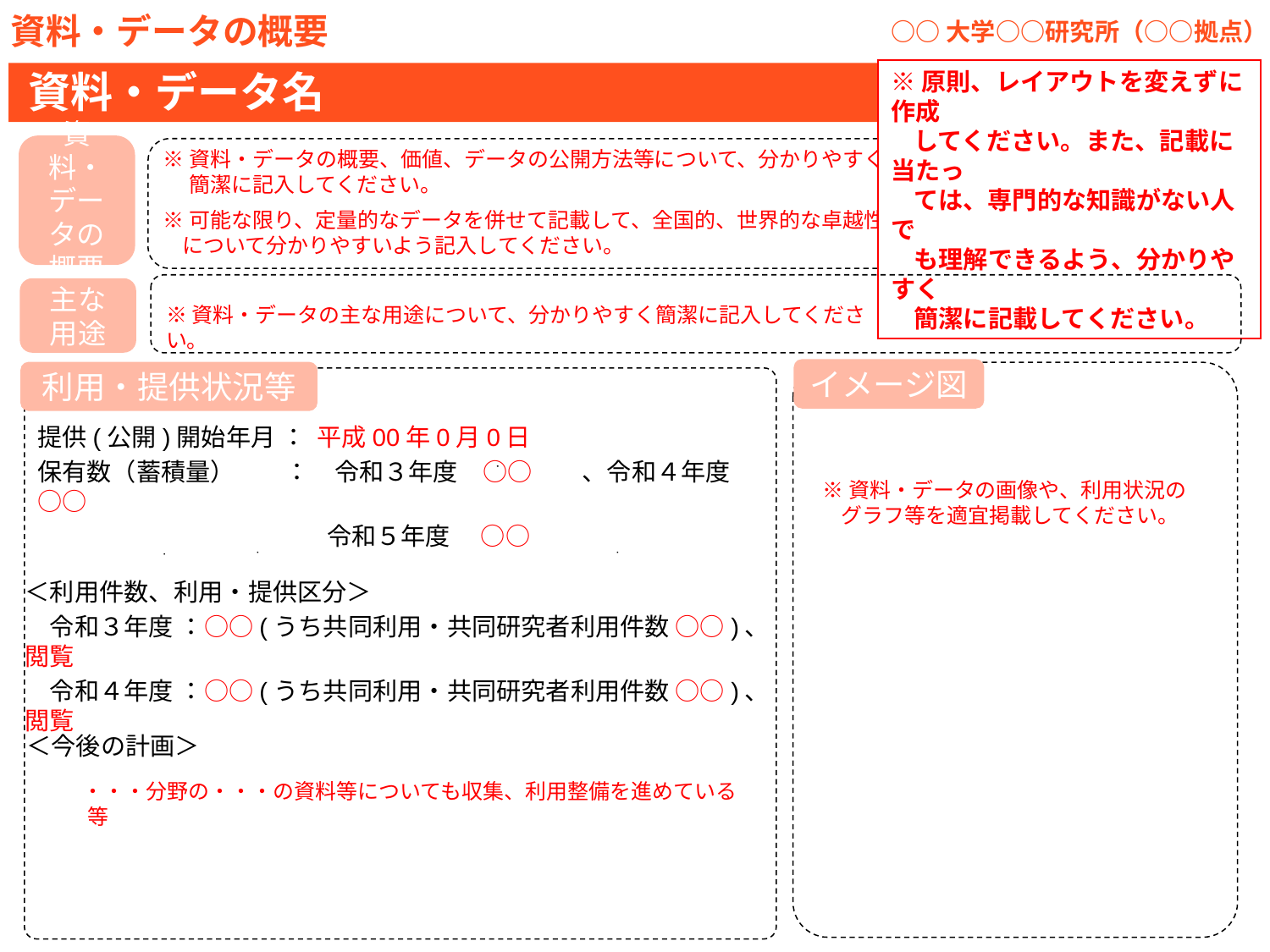

○○大学○○研究所（○○拠点）
資料・データの概要

※原則、レイアウトを変えずに作成
   してください。また、記載に当たっ
   ては、専門的な知識がない人で
   も理解できるよう、分かりやすく
   簡潔に記載してください。
 資料・データ名
資料・データの概要

※資料・データの概要、価値、データの公開方法等について、分かりやすく
　 簡潔に記入してください。
※可能な限り、定量的なデータを併せて記載して、全国的、世界的な卓越性等
   について分かりやすいよう記入してください。

主な
用途
※資料・データの主な用途について、分かりやすく簡潔に記入してください。
イメージ図
利用・提供状況等

提供(公開)開始年月 ：  平成00年0月0日
保有数（蓄積量）　　：　令和３年度　○○　　、令和４年度　　○○
　　令和５年度　 ○○

※資料・データの画像や、利用状況の
   グラフ等を適宜掲載してください。

＜利用件数、利用・提供区分＞
　令和３年度 ：○○(うち共同利用・共同研究者利用件数 ○○)、閲覧
　令和４年度 ：○○(うち共同利用・共同研究者利用件数 ○○)、閲覧

＜今後の計画＞
・・・分野の・・・の資料等についても収集、利用整備を進めている  等